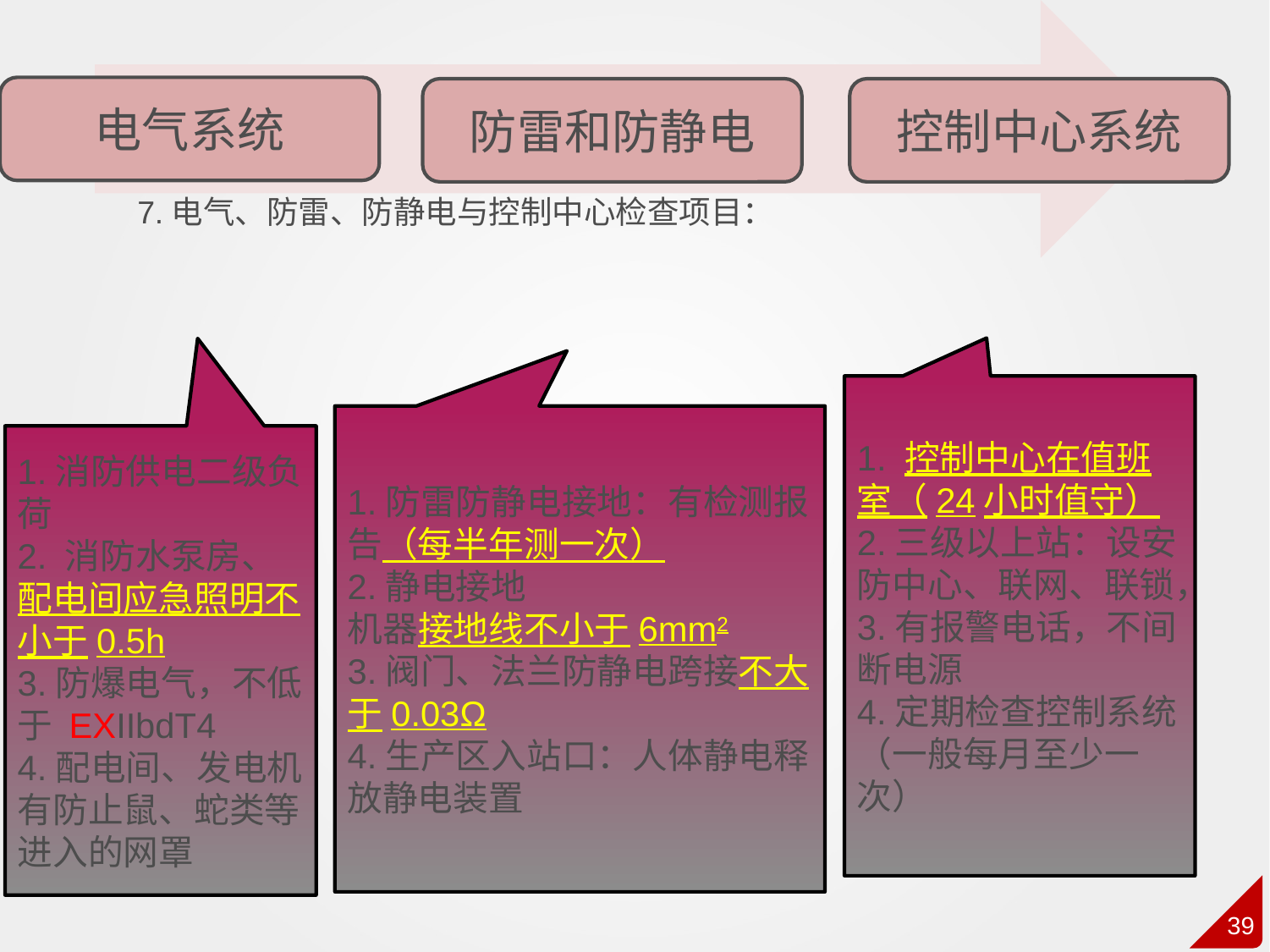

电气系统
防雷和防静电
控制中心系统
7.电气、防雷、防静电与控制中心检查项目：

1. 控制中心在值班室（24小时值守）
2.三级以上站：设安防中心、联网、联锁，
3.有报警电话，不间断电源
4.定期检查控制系统（一般每月至少一次）
1.防雷防静电接地：有检测报告（每半年测一次）
2.静电接地
机器接地线不小于6mm2
3.阀门、法兰防静电跨接不大于0.03Ω
4.生产区入站口：人体静电释放静电装置
1.消防供电二级负荷
2. 消防水泵房、配电间应急照明不小于0.5h
3.防爆电气，不低于 EXIIbdT4
4.配电间、发电机有防止鼠、蛇类等进入的网罩